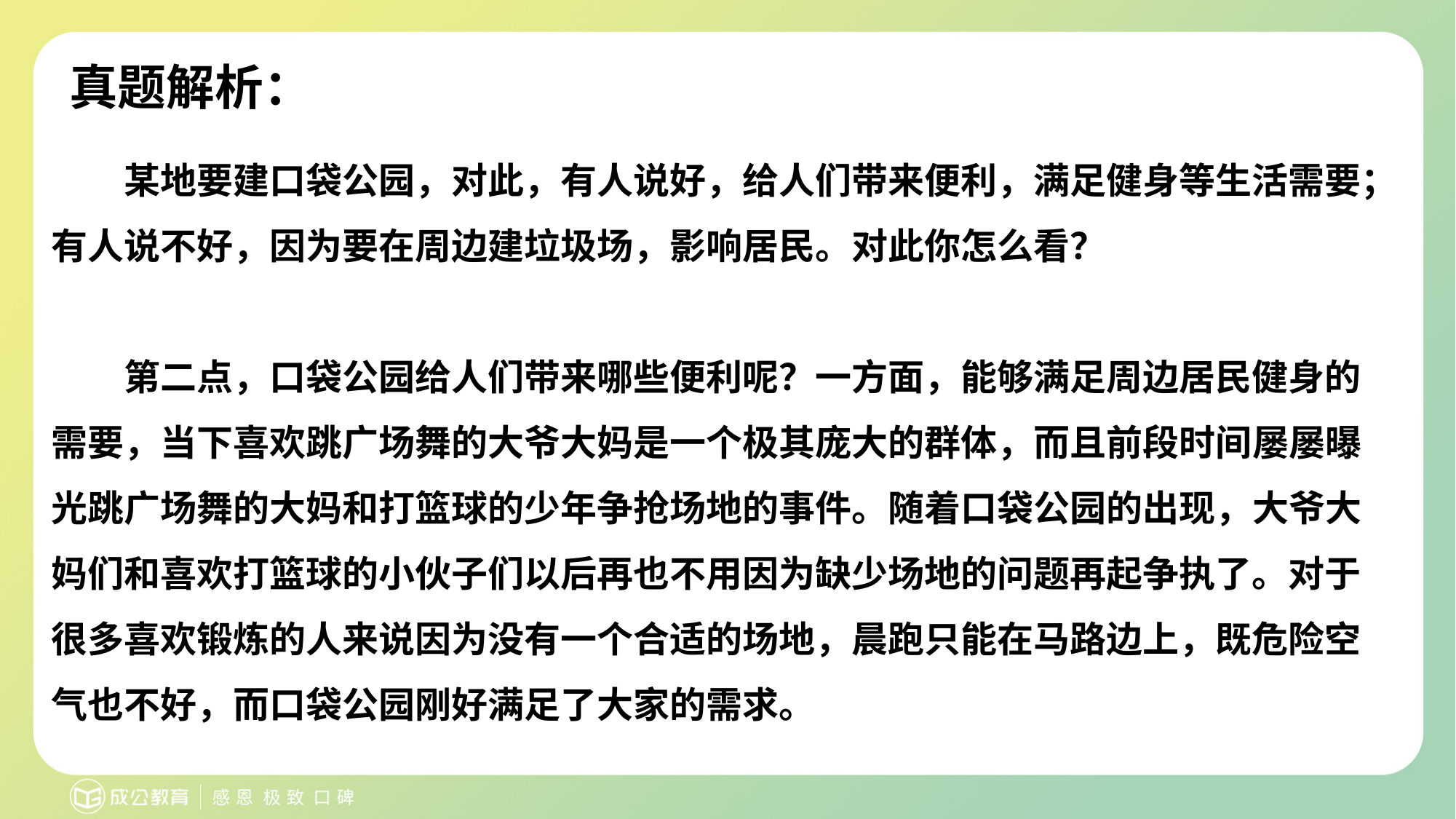

# 真题解析：
某地要建口袋公园，对此，有人说好，给人们带来便利，满足健身等生活需要；有人说不好，因为要在周边建垃圾场，影响居民。对此你怎么看？

第二点，口袋公园给人们带来哪些便利呢？一方面，能够满足周边居民健身的需要，当下喜欢跳广场舞的大爷大妈是一个极其庞大的群体，而且前段时间屡屡曝光跳广场舞的大妈和打篮球的少年争抢场地的事件。随着口袋公园的出现，大爷大妈们和喜欢打篮球的小伙子们以后再也不用因为缺少场地的问题再起争执了。对于很多喜欢锻炼的人来说因为没有一个合适的场地，晨跑只能在马路边上，既危险空气也不好，而口袋公园刚好满足了大家的需求。